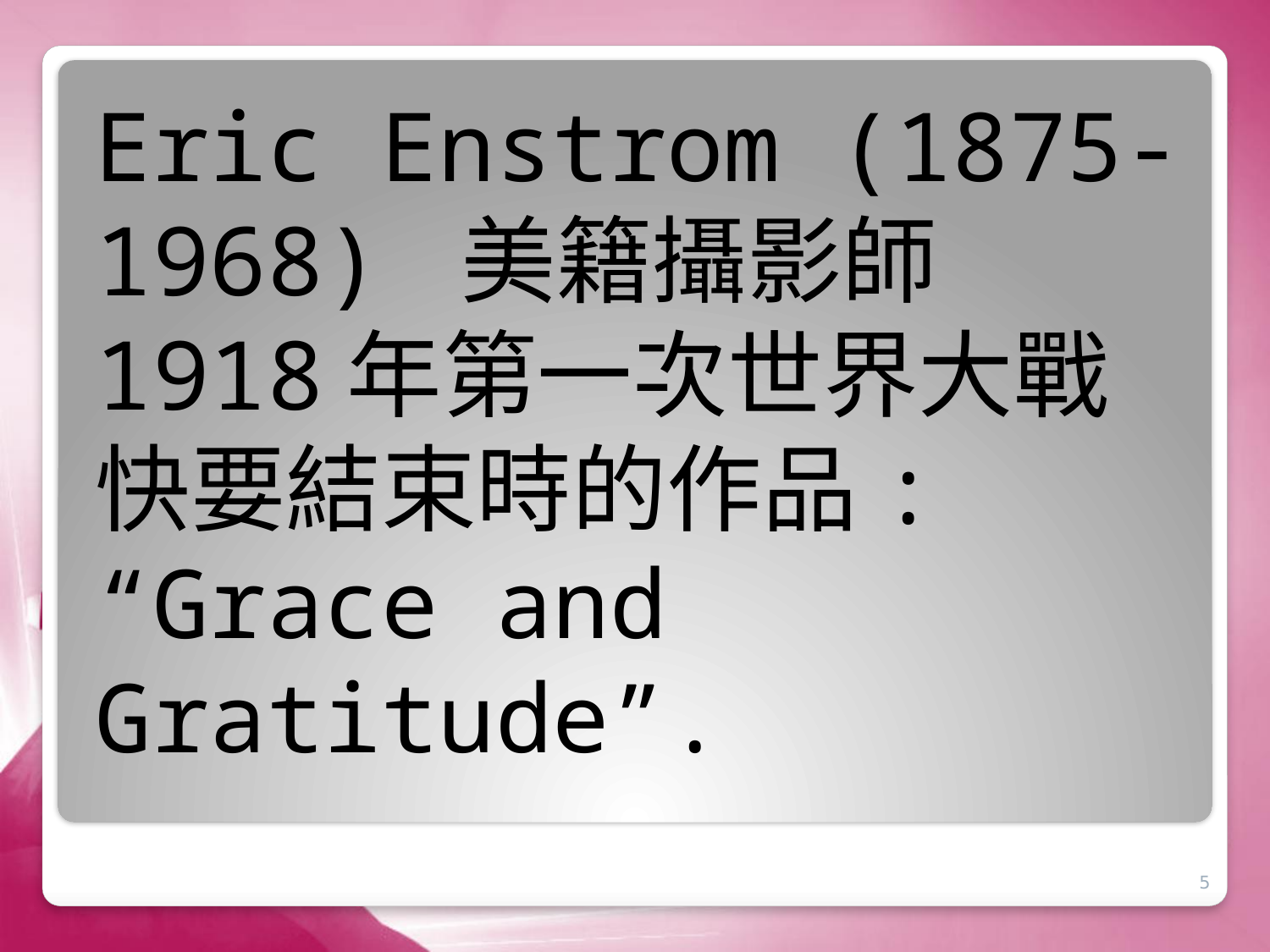

Eric Enstrom (1875-1968) 美籍攝影師 1918年第一次世界大戰快要結束時的作品: “Grace and Gratitude”.
#
5